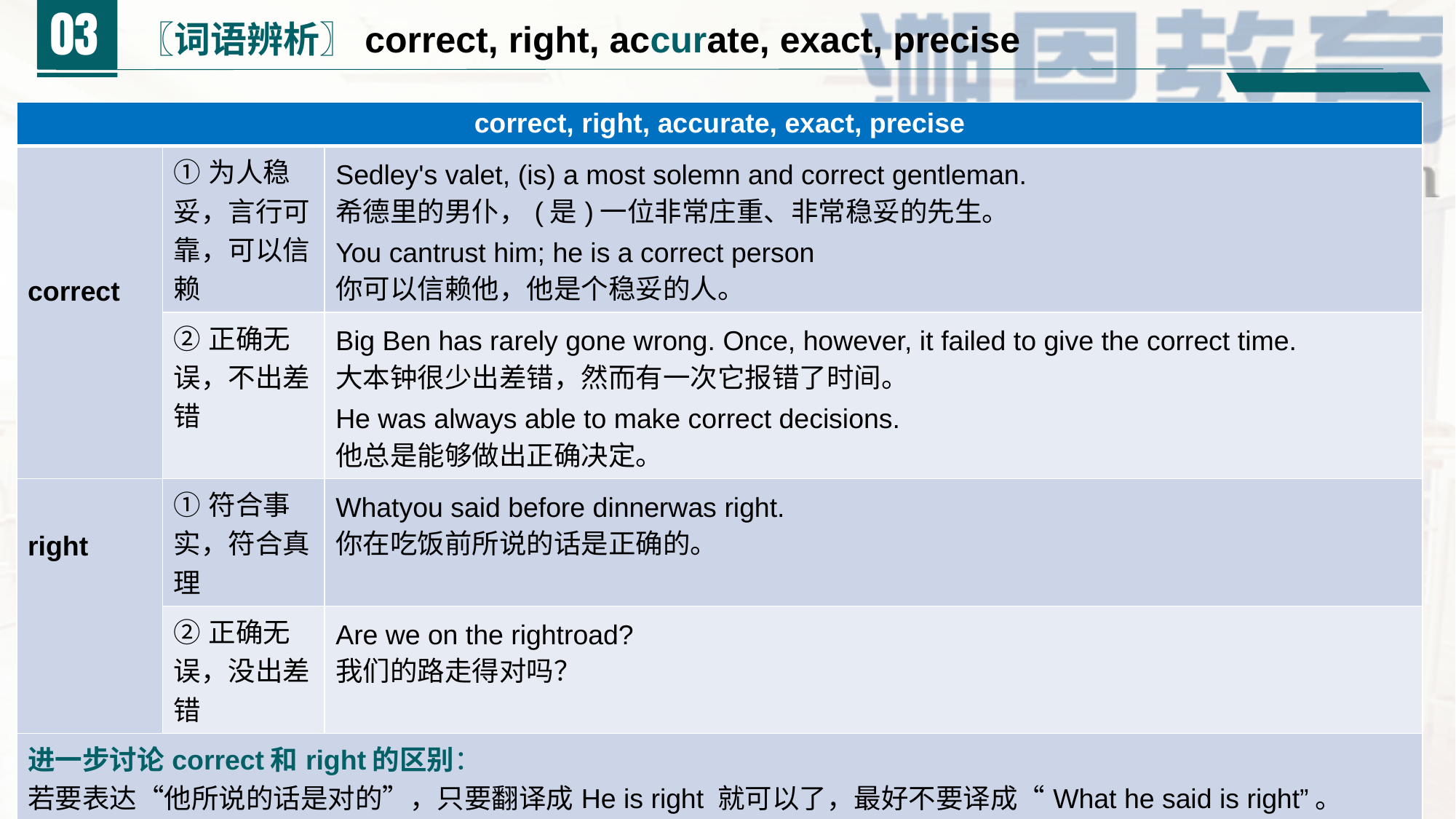

03

〖词语辨析〗correct, right, accurate, exact, precise
| correct, right, accurate, exact, precise |  |  |
| --- | --- | --- |
| correct | ①为人稳妥，言行可靠，可以信赖 | Sedley's valet, (is) a most solemn and correct gentleman. 希德里的男仆，(是)一位非常庄重、非常稳妥的先生。 You cantrust him; he is a correct person 你可以信赖他，他是个稳妥的人。 |
|  | ②正确无误，不出差错 | Big Ben has rarely gone wrong. Once, however, it failed to give the correct time. 大本钟很少出差错，然而有一次它报错了时间。 He was always able to make correct decisions. 他总是能够做出正确决定。 |
| right | ①符合事实，符合真理 | Whatyou said before dinnerwas right. 你在吃饭前所说的话是正确的。 |
|  | ②正确无误，没出差错 | Are we on the rightroad? 我们的路走得对吗？ |
| 进一步讨论correct和right的区别： 若要表达“他所说的话是对的”，只要翻译成He is right 就可以了，最好不要译成“What he said is right”。 而“他是对的”不要译成 He is correct，因为correct 指的是“他可靠，他行为端庄，可以托付”。 |  |  |